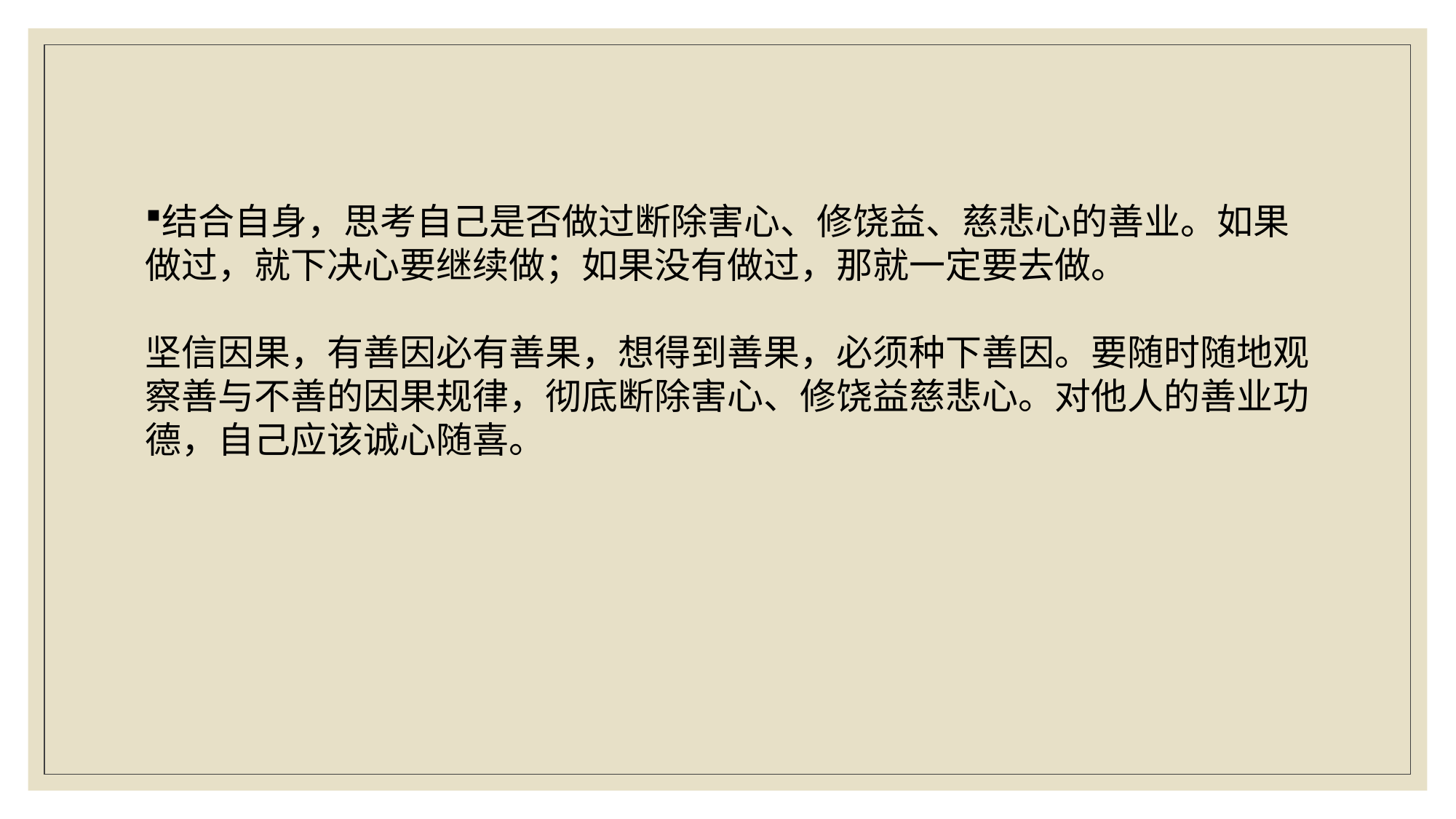

结合自身，思考自己是否做过断除害心、修饶益、慈悲心的善业。如果做过，就下决心要继续做；如果没有做过，那就一定要去做。

坚信因果，有善因必有善果，想得到善果，必须种下善因。要随时随地观察善与不善的因果规律，彻底断除害心、修饶益慈悲心。对他人的善业功德，自己应该诚心随喜。